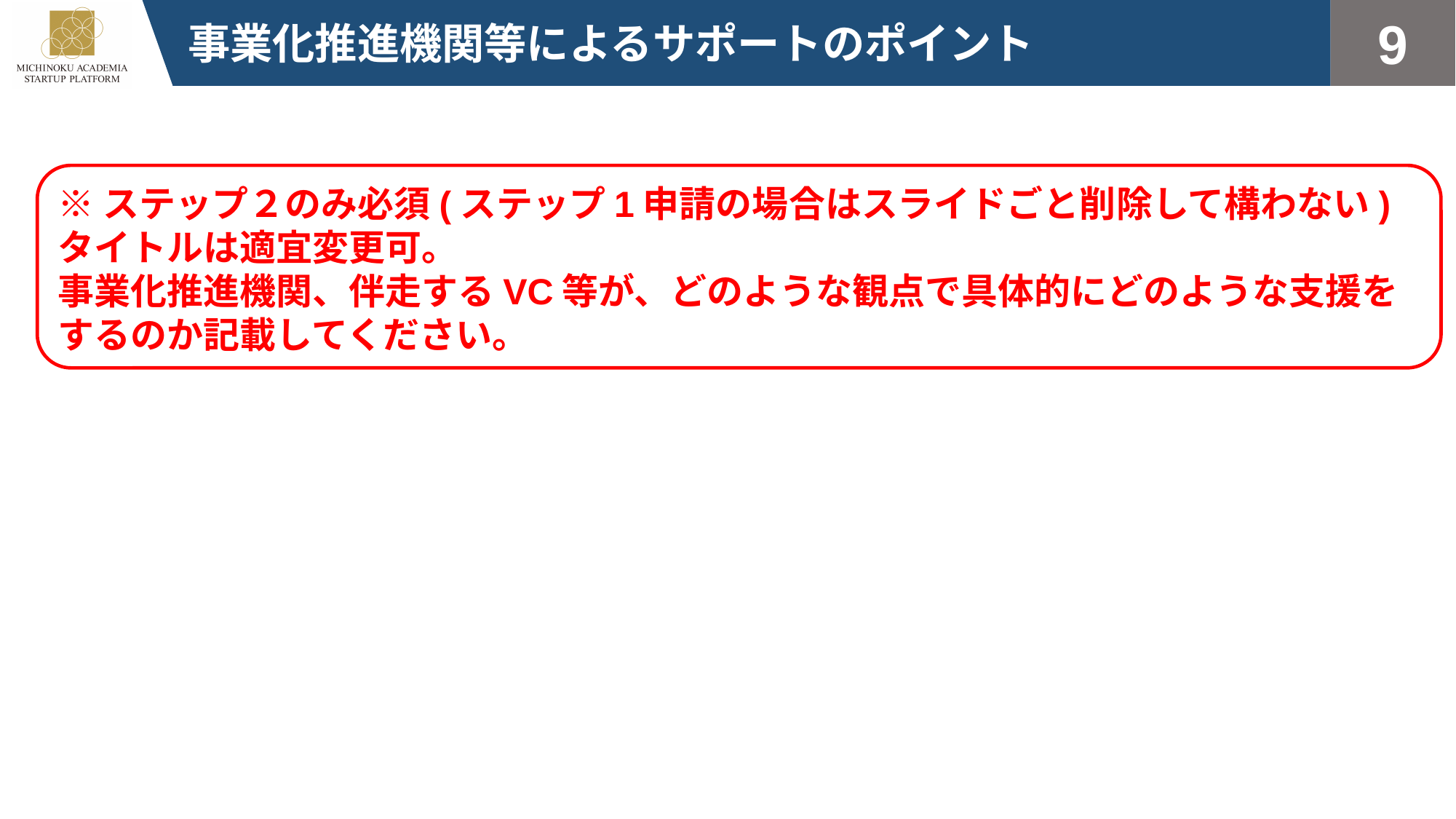

事業化推進機関等によるサポートのポイント
※ステップ２のみ必須(ステップ1申請の場合はスライドごと削除して構わない)
タイトルは適宜変更可。
事業化推進機関、伴走するVC等が、どのような観点で具体的にどのような支援をするのか記載してください。